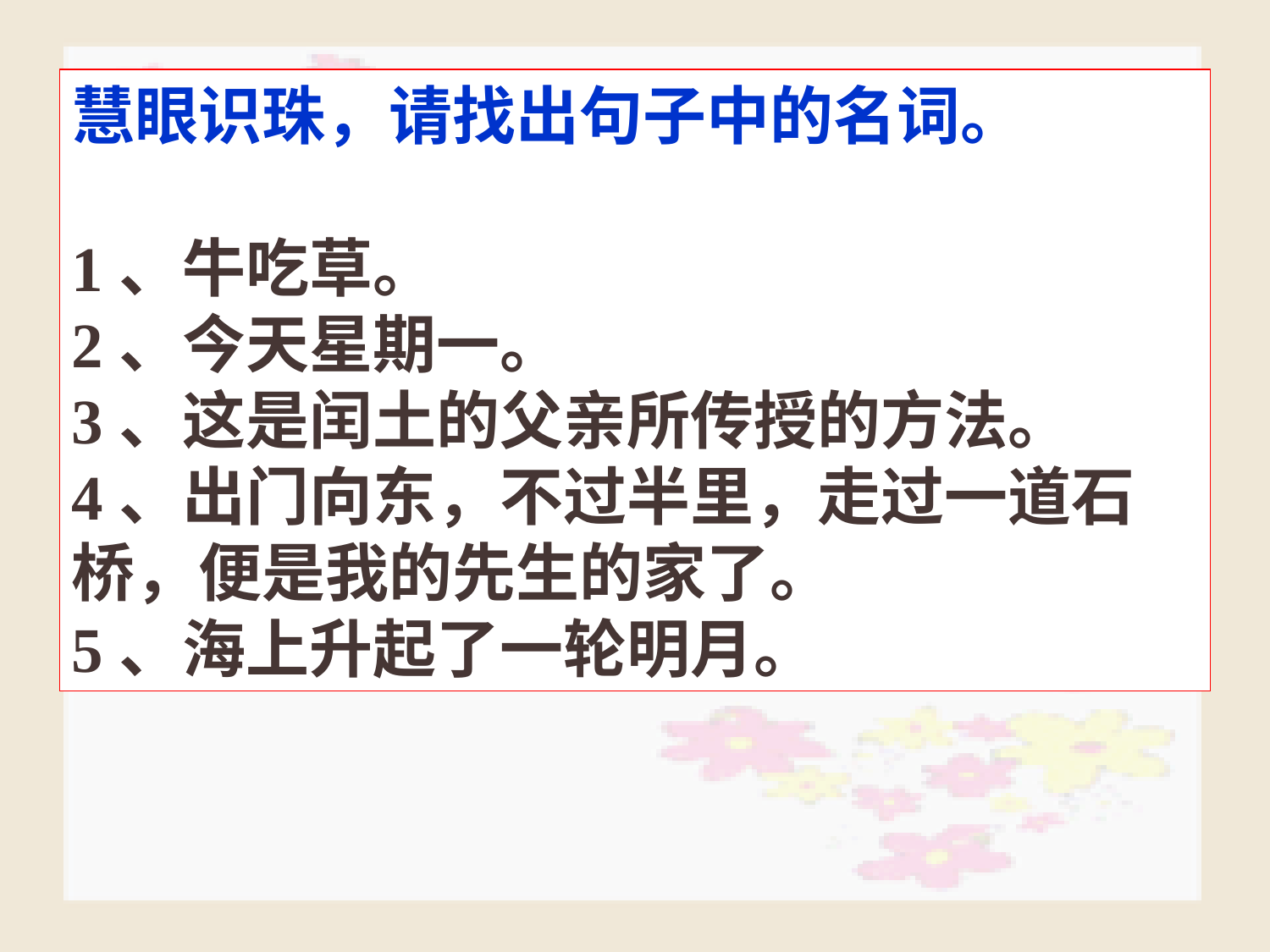

慧眼识珠，请找出句子中的名词。

1、牛吃草。
2、今天星期一。
3、这是闰土的父亲所传授的方法。
4、出门向东，不过半里，走过一道石桥，便是我的先生的家了。
5、海上升起了一轮明月。